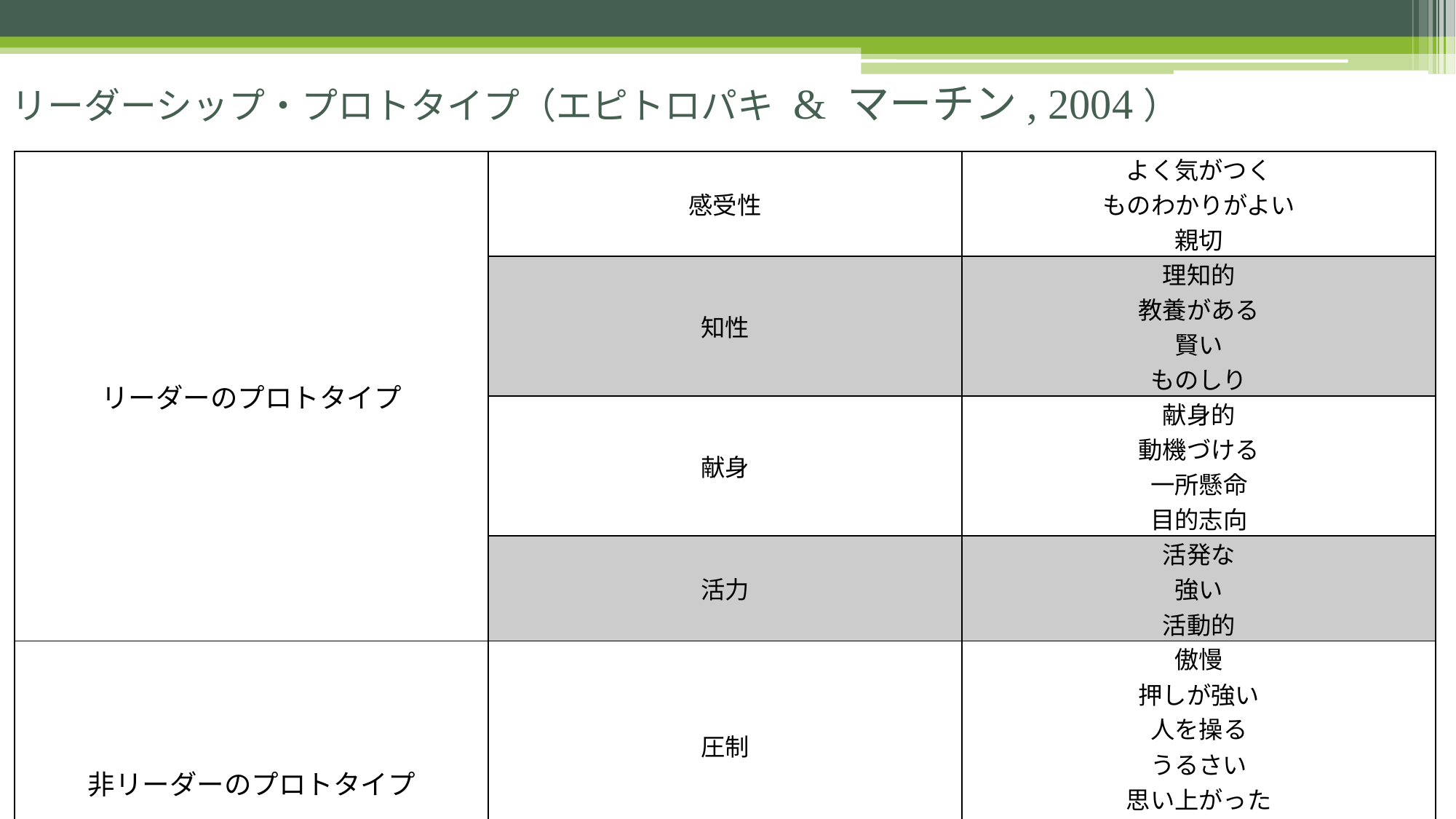

# リーダーシップ・プロトタイプ（エピトロパキ & マーチン, 2004）
| リーダーのプロトタイプ | 感受性 | よく気がつく ものわかりがよい 親切 |
| --- | --- | --- |
|  | 知性 | 理知的 教養がある 賢い ものしり |
|  | 献身 | 献身的 動機づける 一所懸命 目的志向 |
|  | 活力 | 活発な 強い 活動的 |
| 非リーダーのプロトタイプ | 圧制 | 傲慢 押しが強い 人を操る うるさい 思い上がった 自己中心的 |
|  | 男性性 | 男らしい 勇ましい |